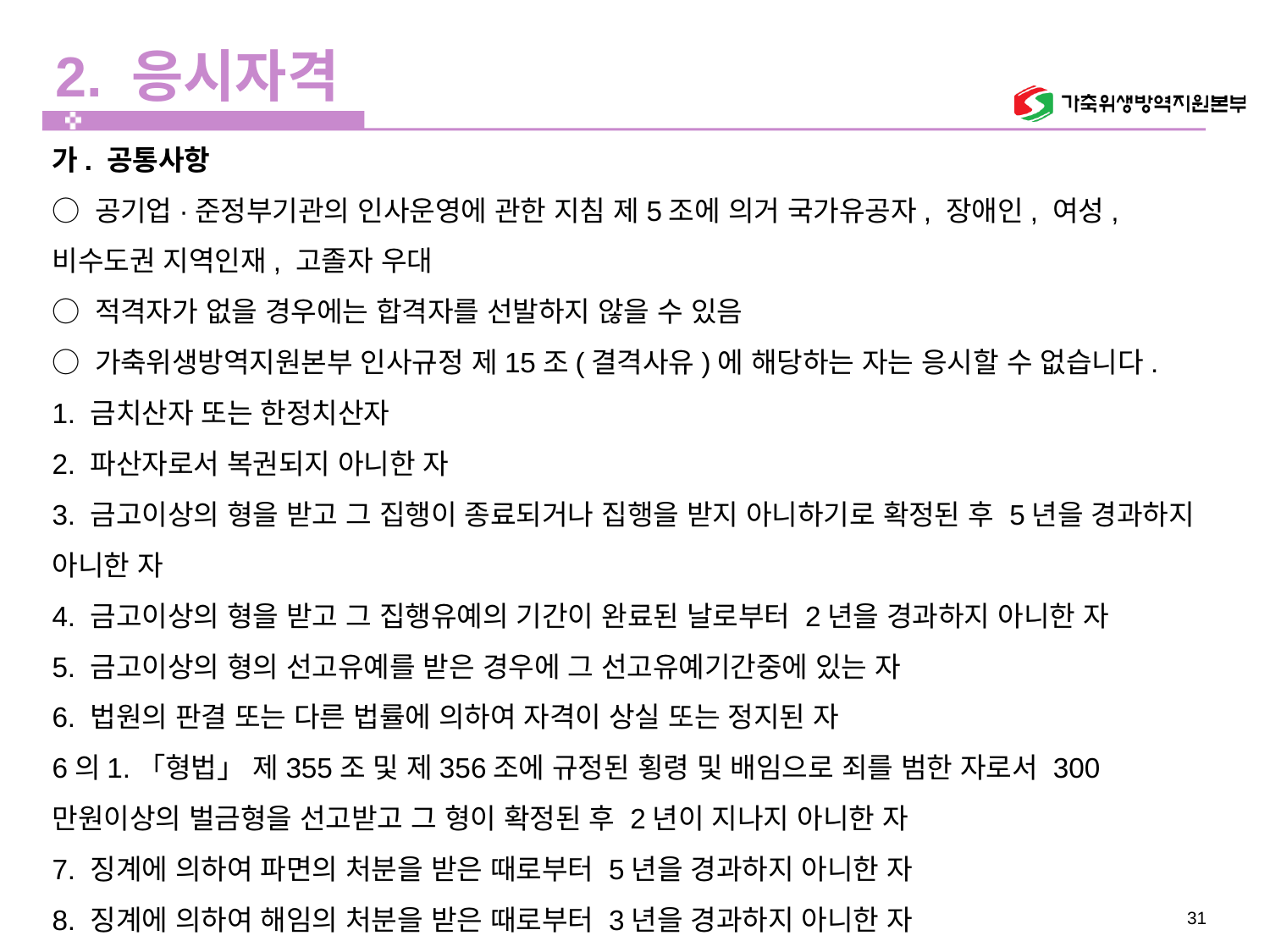

# 2. 응시자격
가. 공통사항
○ 공기업·준정부기관의 인사운영에 관한 지침 제5조에 의거 국가유공자, 장애인, 여성, 비수도권 지역인재, 고졸자 우대
○ 적격자가 없을 경우에는 합격자를 선발하지 않을 수 있음
○ 가축위생방역지원본부 인사규정 제15조(결격사유)에 해당하는 자는 응시할 수 없습니다.
1. 금치산자 또는 한정치산자
2. 파산자로서 복권되지 아니한 자
3. 금고이상의 형을 받고 그 집행이 종료되거나 집행을 받지 아니하기로 확정된 후 5년을 경과하지 아니한 자
4. 금고이상의 형을 받고 그 집행유예의 기간이 완료된 날로부터 2년을 경과하지 아니한 자
5. 금고이상의 형의 선고유예를 받은 경우에 그 선고유예기간중에 있는 자
6. 법원의 판결 또는 다른 법률에 의하여 자격이 상실 또는 정지된 자
6의1.「형법」 제355조 및 제356조에 규정된 횡령 및 배임으로 죄를 범한 자로서 300만원이상의 벌금형을 선고받고 그 형이 확정된 후 2년이 지나지 아니한 자
7. 징계에 의하여 파면의 처분을 받은 때로부터 5년을 경과하지 아니한 자
8. 징계에 의하여 해임의 처분을 받은 때로부터 3년을 경과하지 아니한 자

31